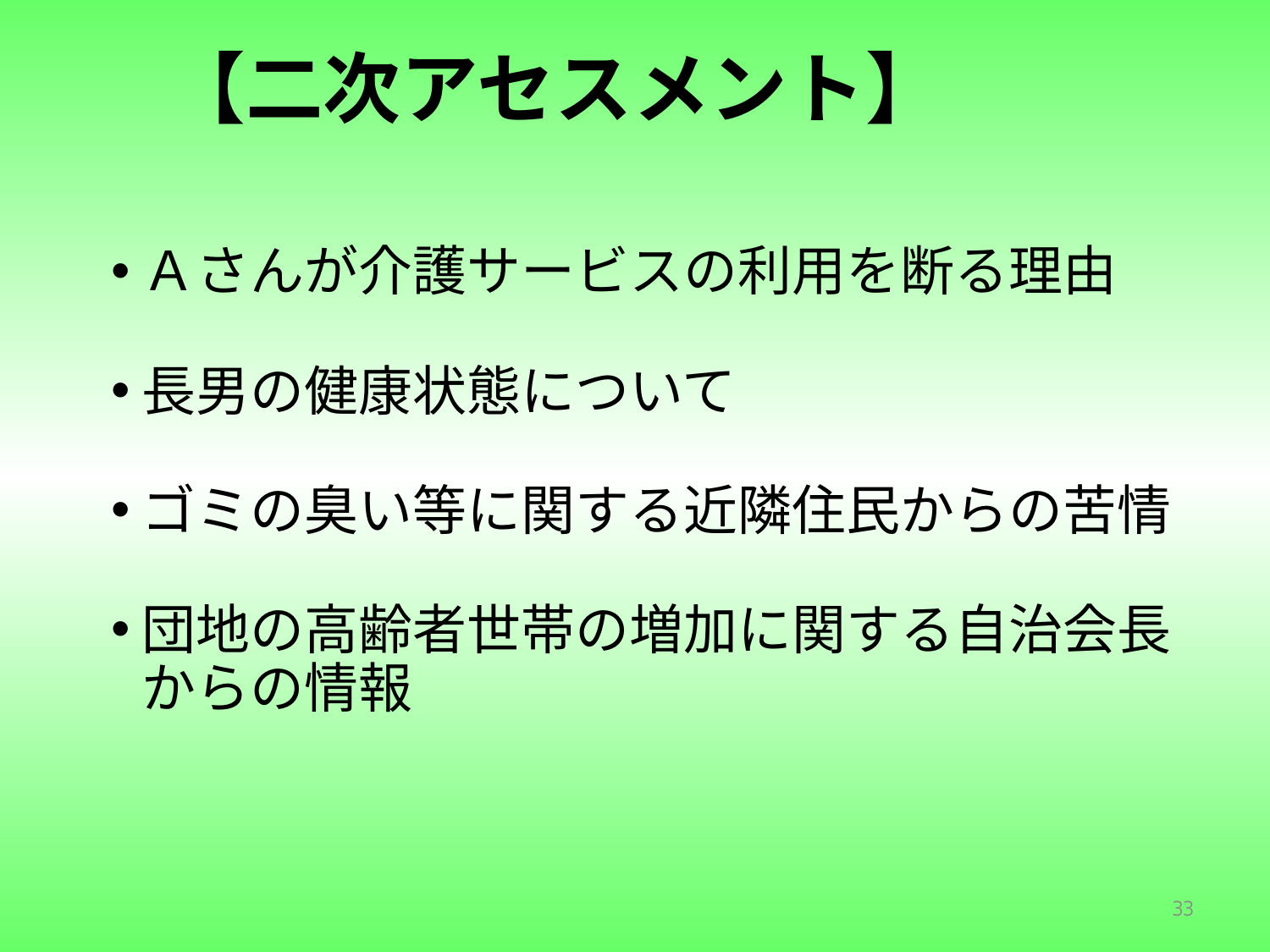

# 【二次アセスメント】
Ａさんが介護サービスの利用を断る理由
長男の健康状態について
ゴミの臭い等に関する近隣住民からの苦情
団地の高齢者世帯の増加に関する自治会長からの情報

33